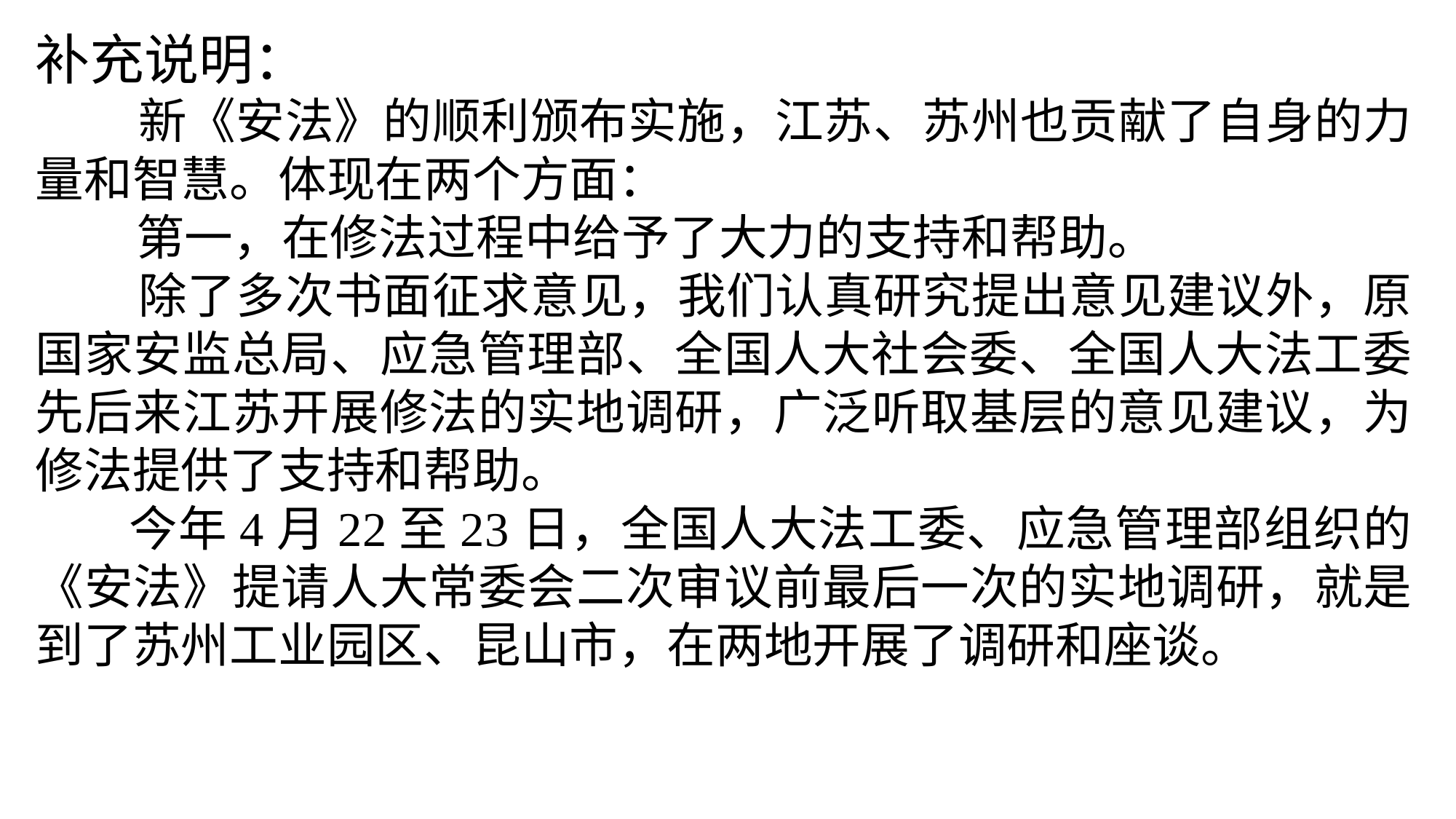

补充说明：
    新《安法》的顺利颁布实施，江苏、苏州也贡献了自身的力量和智慧。体现在两个方面：
    第一，在修法过程中给予了大力的支持和帮助。
    除了多次书面征求意见，我们认真研究提出意见建议外，原国家安监总局、应急管理部、全国人大社会委、全国人大法工委先后来江苏开展修法的实地调研，广泛听取基层的意见建议，为修法提供了支持和帮助。
   今年4月22至23日，全国人大法工委、应急管理部组织的《安法》提请人大常委会二次审议前最后一次的实地调研，就是到了苏州工业园区、昆山市，在两地开展了调研和座谈。